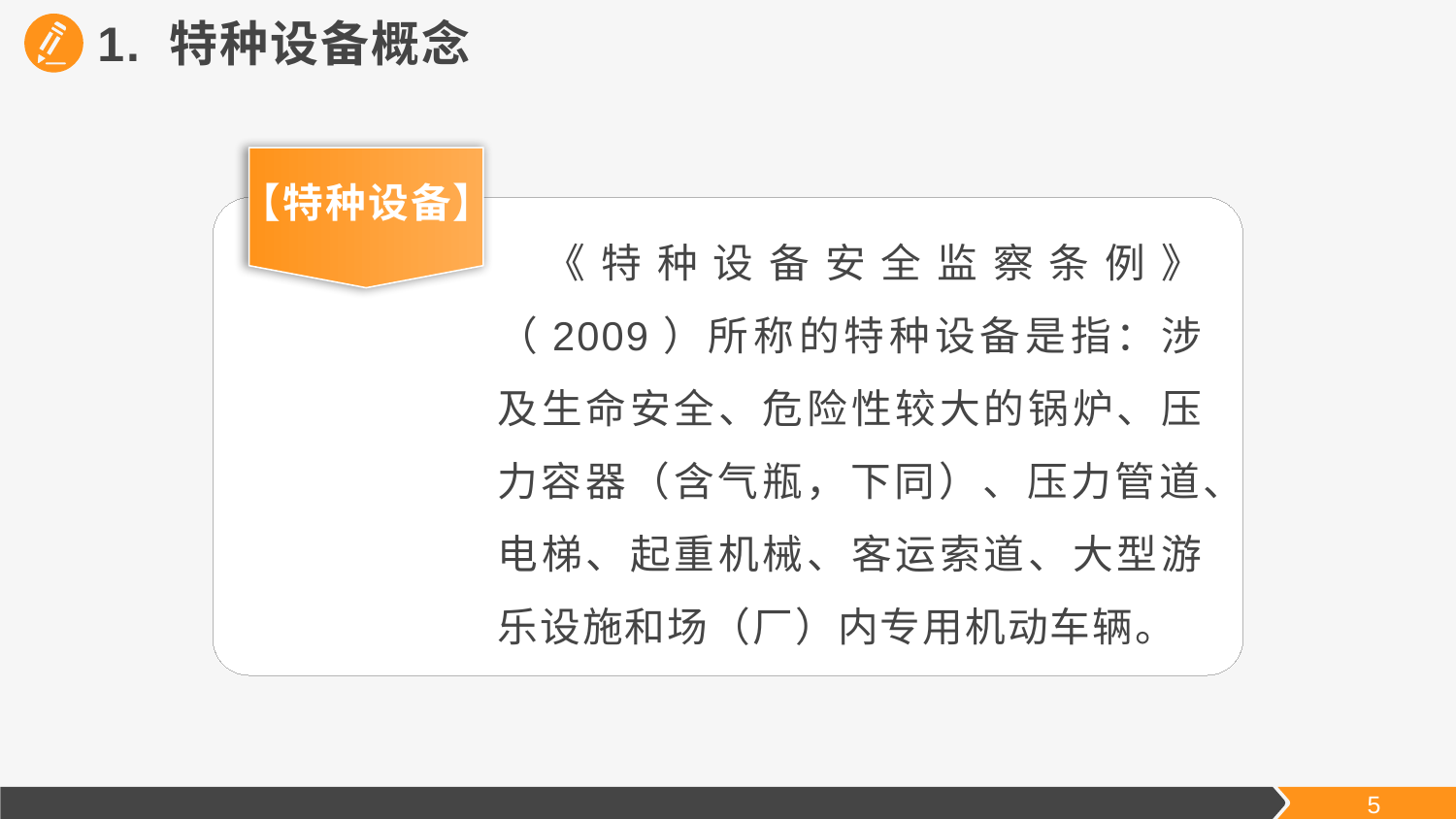

1. 特种设备概念

【特种设备】

 《特种设备安全监察条例》（2009）所称的特种设备是指：涉及生命安全、危险性较大的锅炉、压力容器（含气瓶，下同）、压力管道、电梯、起重机械、客运索道、大型游乐设施和场（厂）内专用机动车辆。